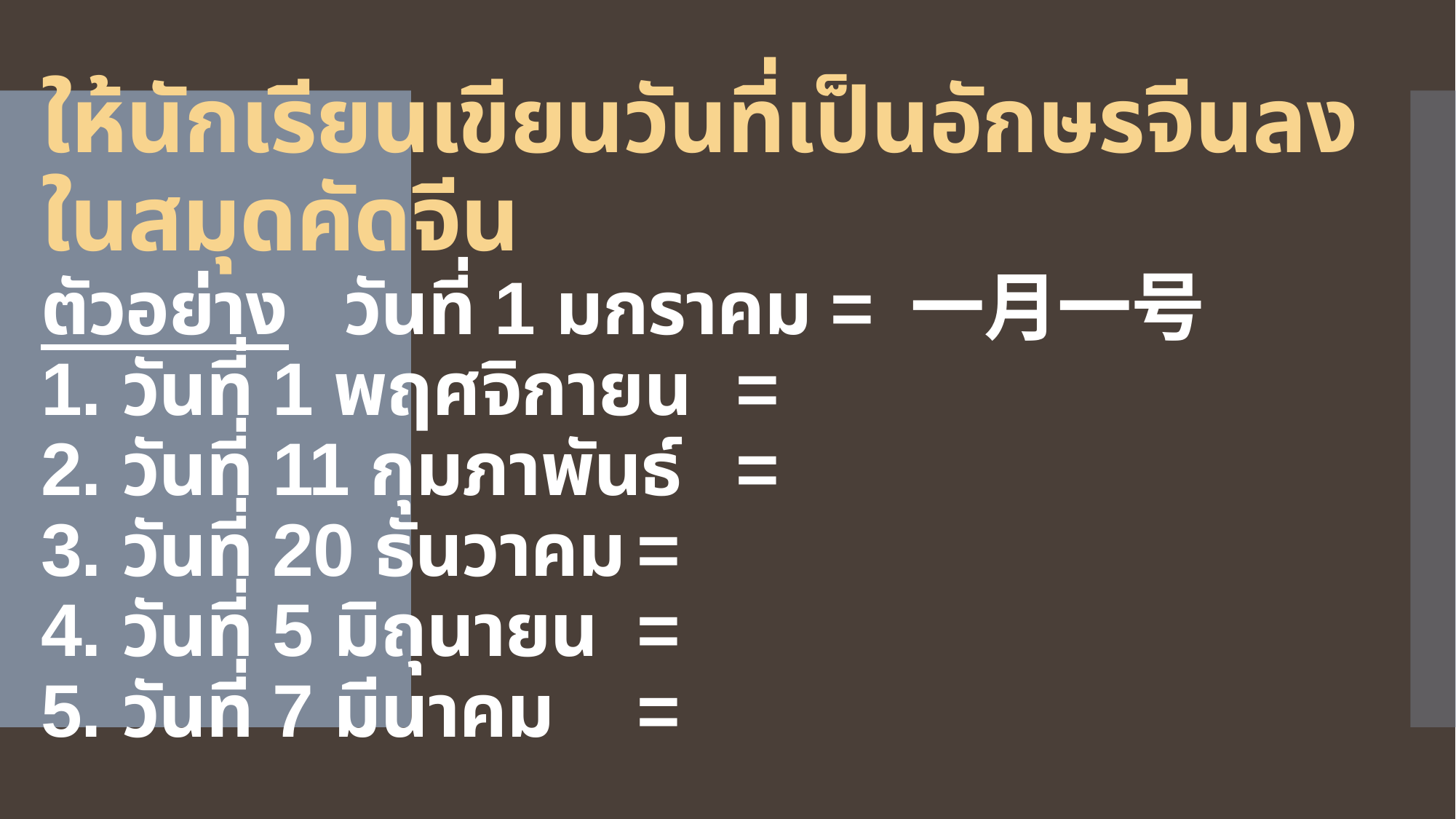

# ให้นักเรียนเขียนวันที่เป็นอักษรจีนลงในสมุดคัดจีน ตัวอย่าง   วันที่ 1 มกราคม = 一月一号 1. วันที่ 1 พฤศจิกายน	= 2. วันที่ 11 กุมภาพันธ์		= 3. วันที่ 20 ธันวาคม		= 4. วันที่ 5 มิถุนายน		= 5. วันที่ 7 มีนาคม		=